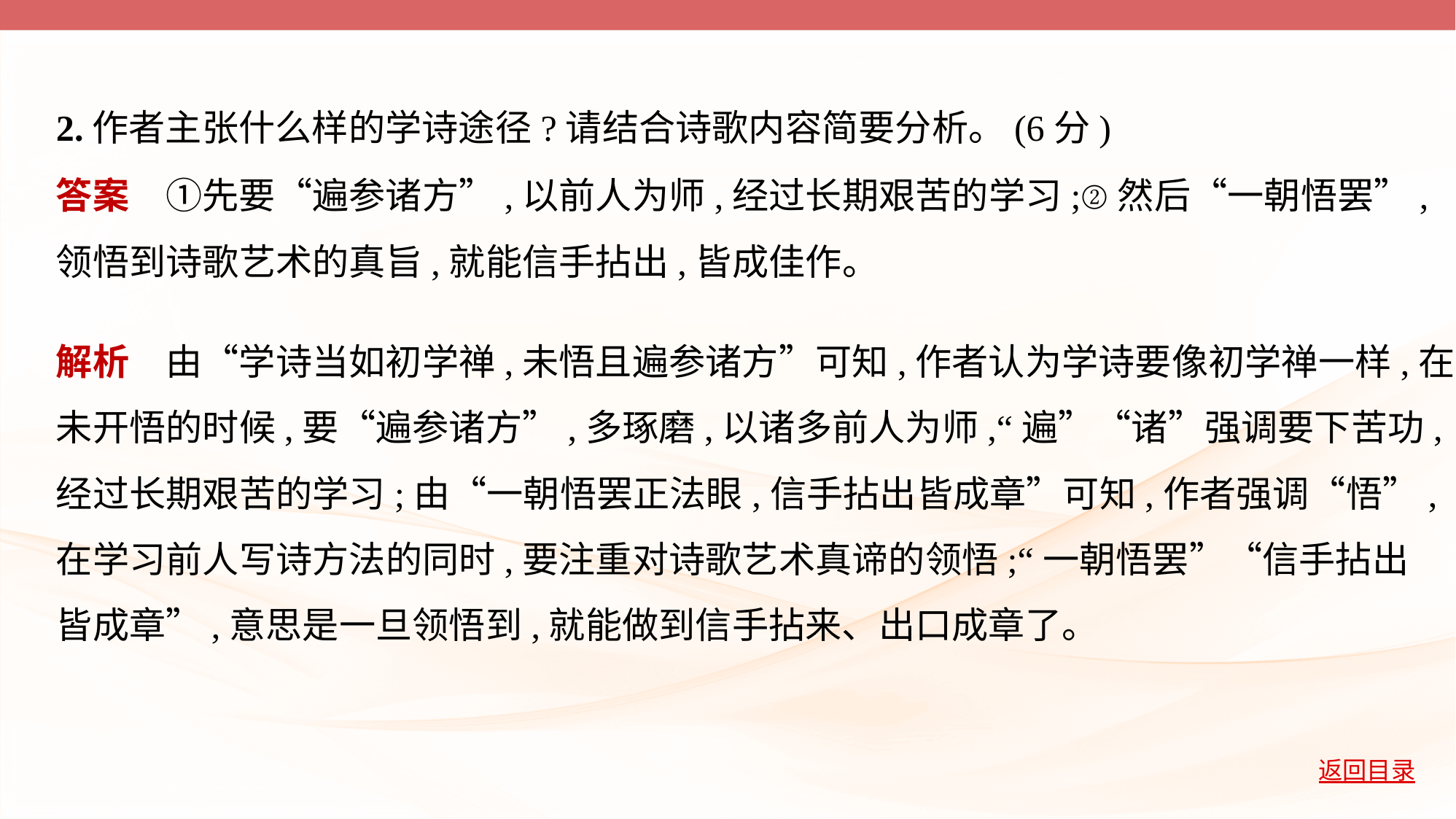

2.作者主张什么样的学诗途径?请结合诗歌内容简要分析。(6分)
答案　①先要“遍参诸方”,以前人为师,经过长期艰苦的学习;②然后“一朝悟罢”,
领悟到诗歌艺术的真旨,就能信手拈出,皆成佳作。
解析　由“学诗当如初学禅,未悟且遍参诸方”可知,作者认为学诗要像初学禅一样,在
未开悟的时候,要“遍参诸方”,多琢磨,以诸多前人为师,“遍”“诸”强调要下苦功,
经过长期艰苦的学习;由“一朝悟罢正法眼,信手拈出皆成章”可知,作者强调“悟”,
在学习前人写诗方法的同时,要注重对诗歌艺术真谛的领悟;“一朝悟罢”“信手拈出
皆成章”,意思是一旦领悟到,就能做到信手拈来、出口成章了。